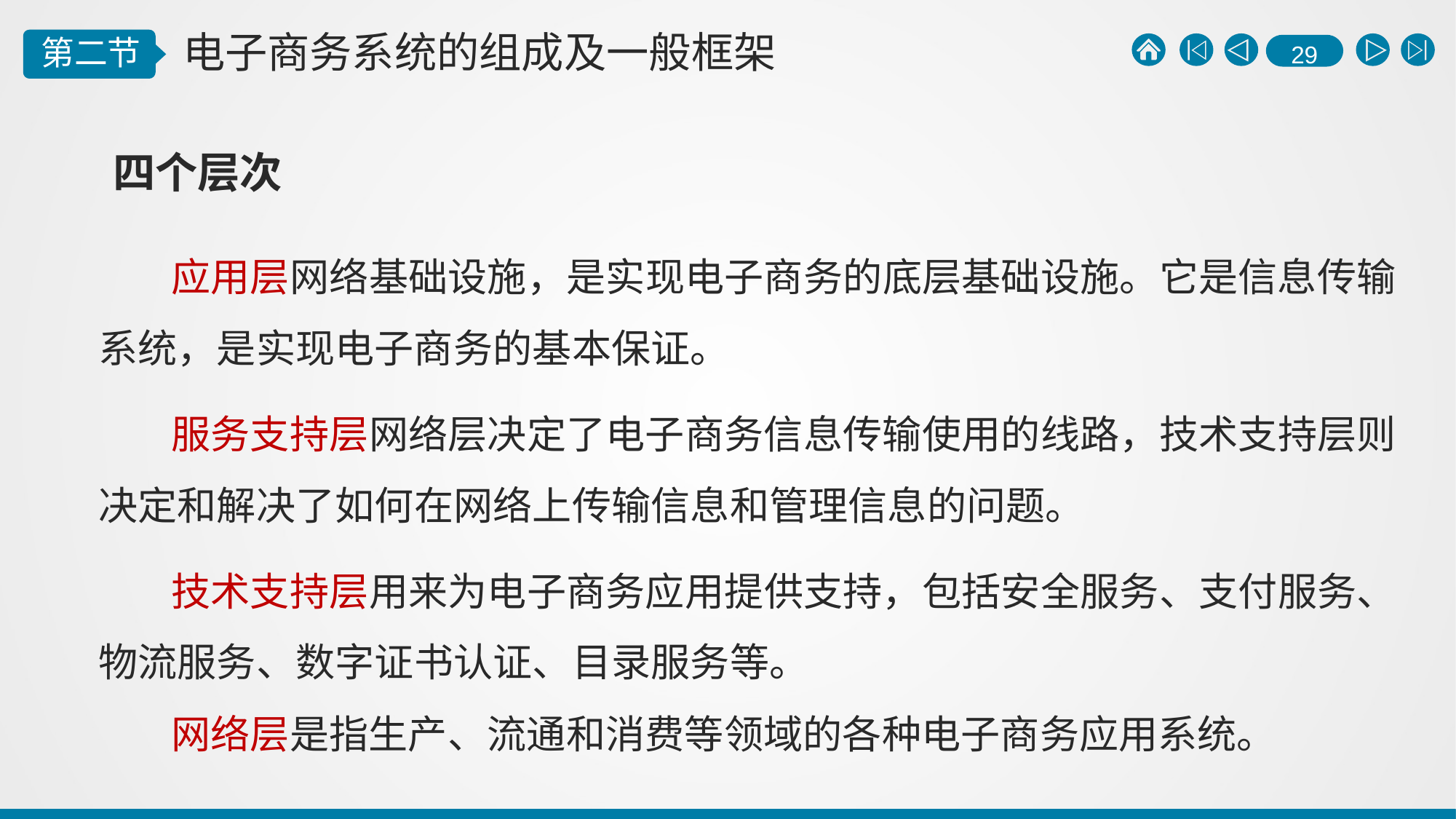

四个层次
应用层网络基础设施，是实现电子商务的底层基础设施。它是信息传输系统，是实现电子商务的基本保证。
服务支持层网络层决定了电子商务信息传输使用的线路，技术支持层则决定和解决了如何在网络上传输信息和管理信息的问题。
技术支持层用来为电子商务应用提供支持，包括安全服务、支付服务、物流服务、数字证书认证、目录服务等。
网络层是指生产、流通和消费等领域的各种电子商务应用系统。